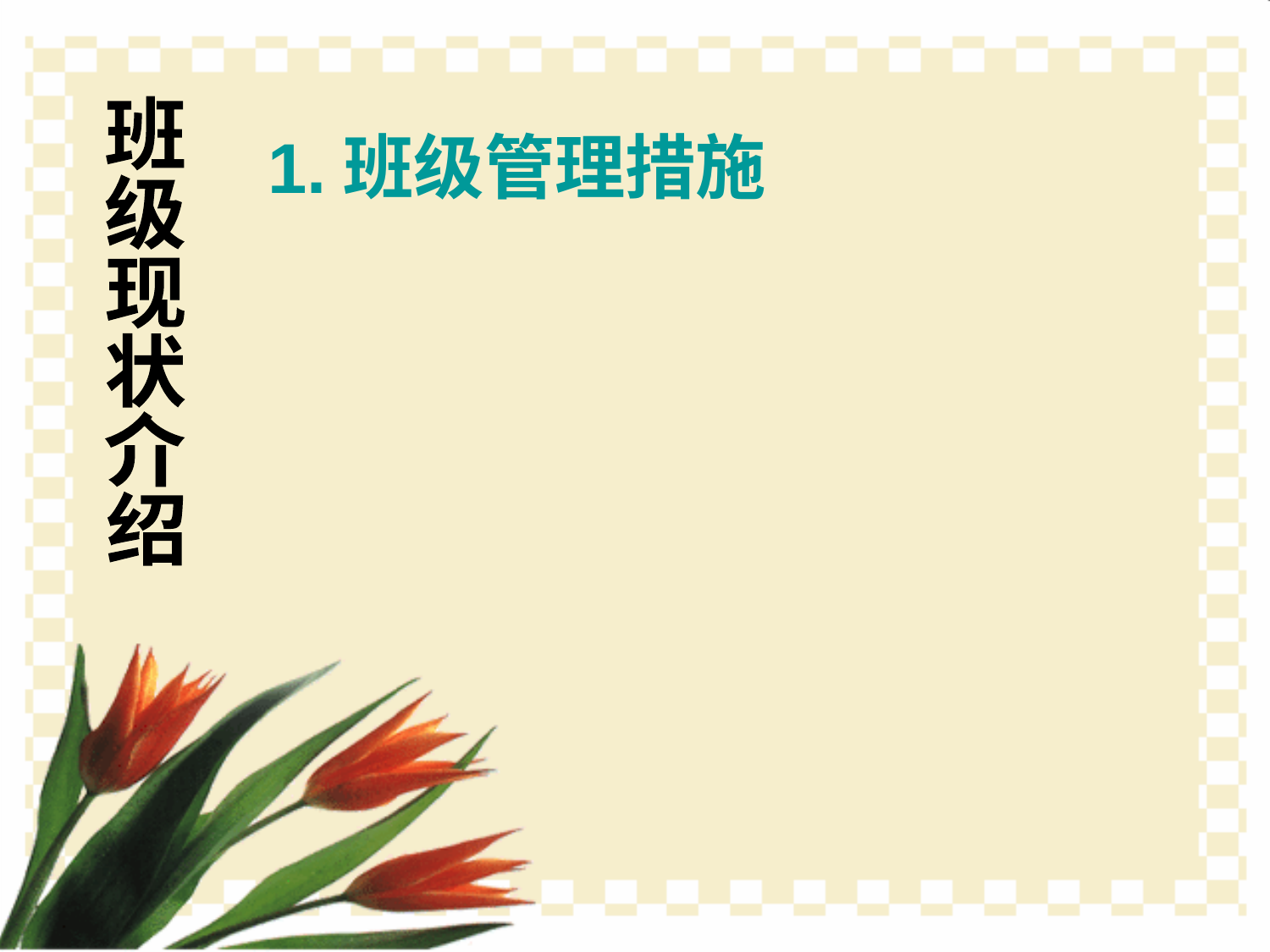

班
级
现
状
介
绍
1.班级管理措施